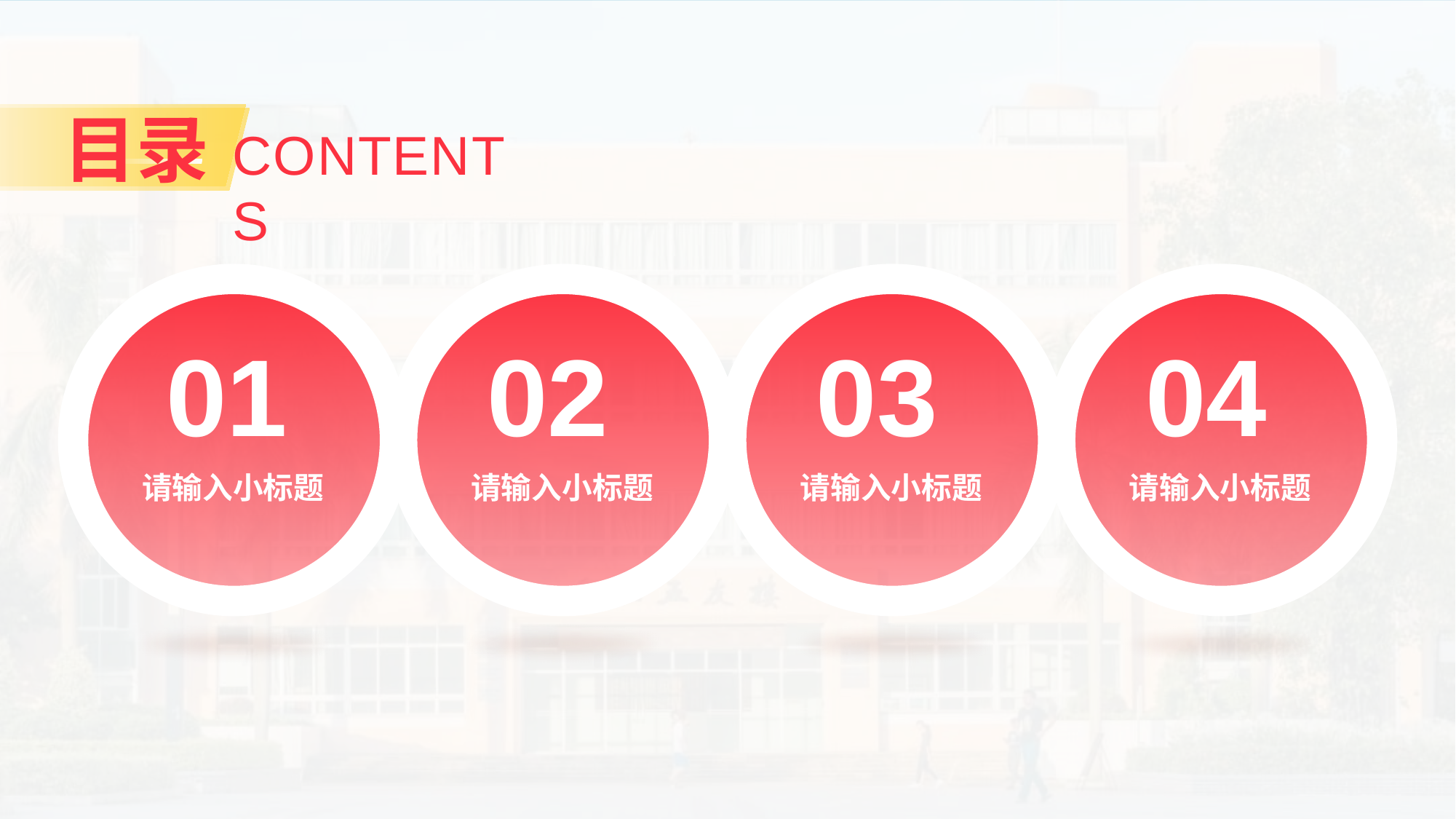

01
02
03
04
请输入小标题
请输入小标题
请输入小标题
请输入小标题